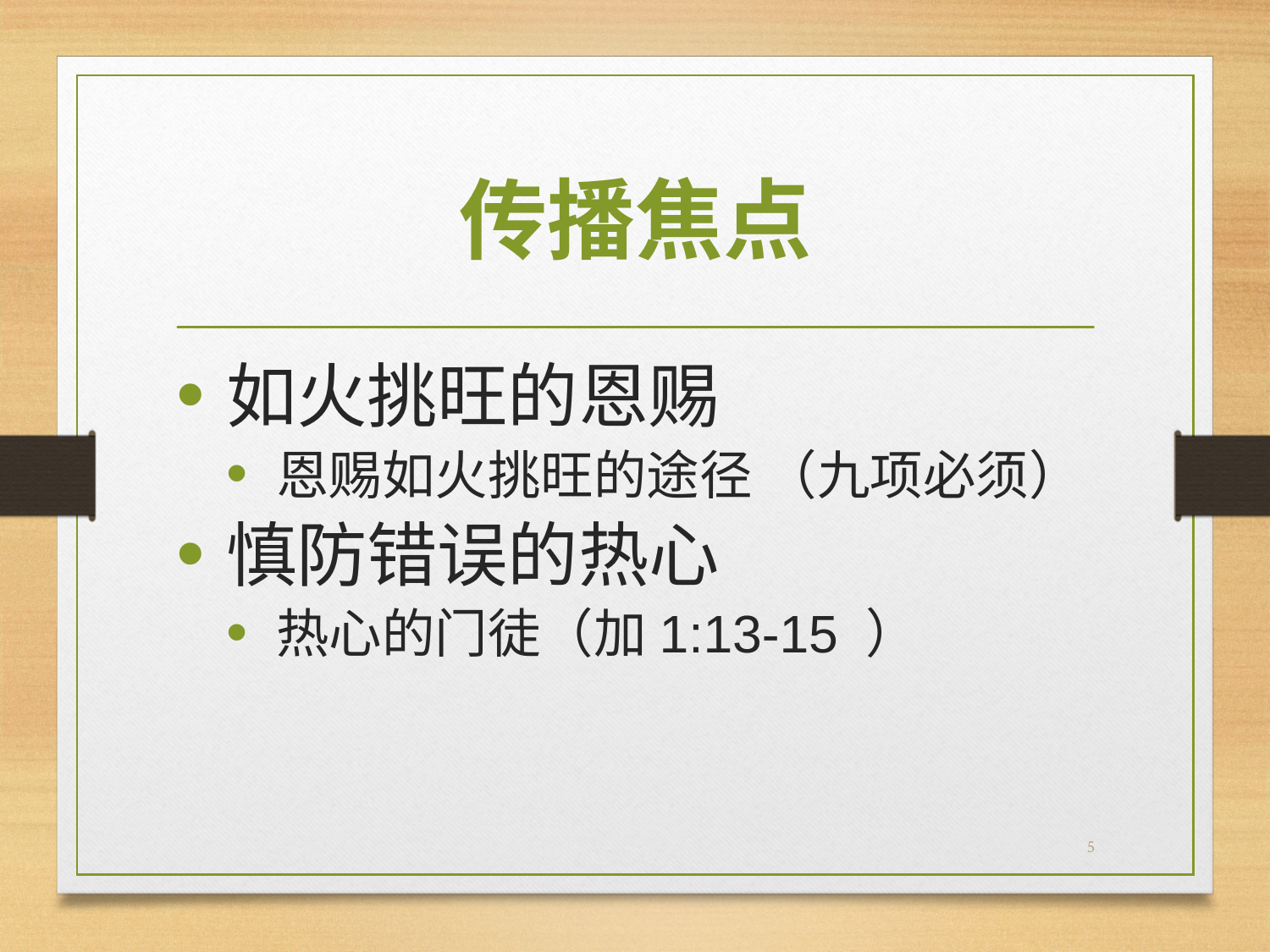

# 传播焦点
如火挑旺的恩赐
恩赐如火挑旺的途径 （九项必须）
慎防错误的热心
热心的门徒（加1:13-15 ）
5